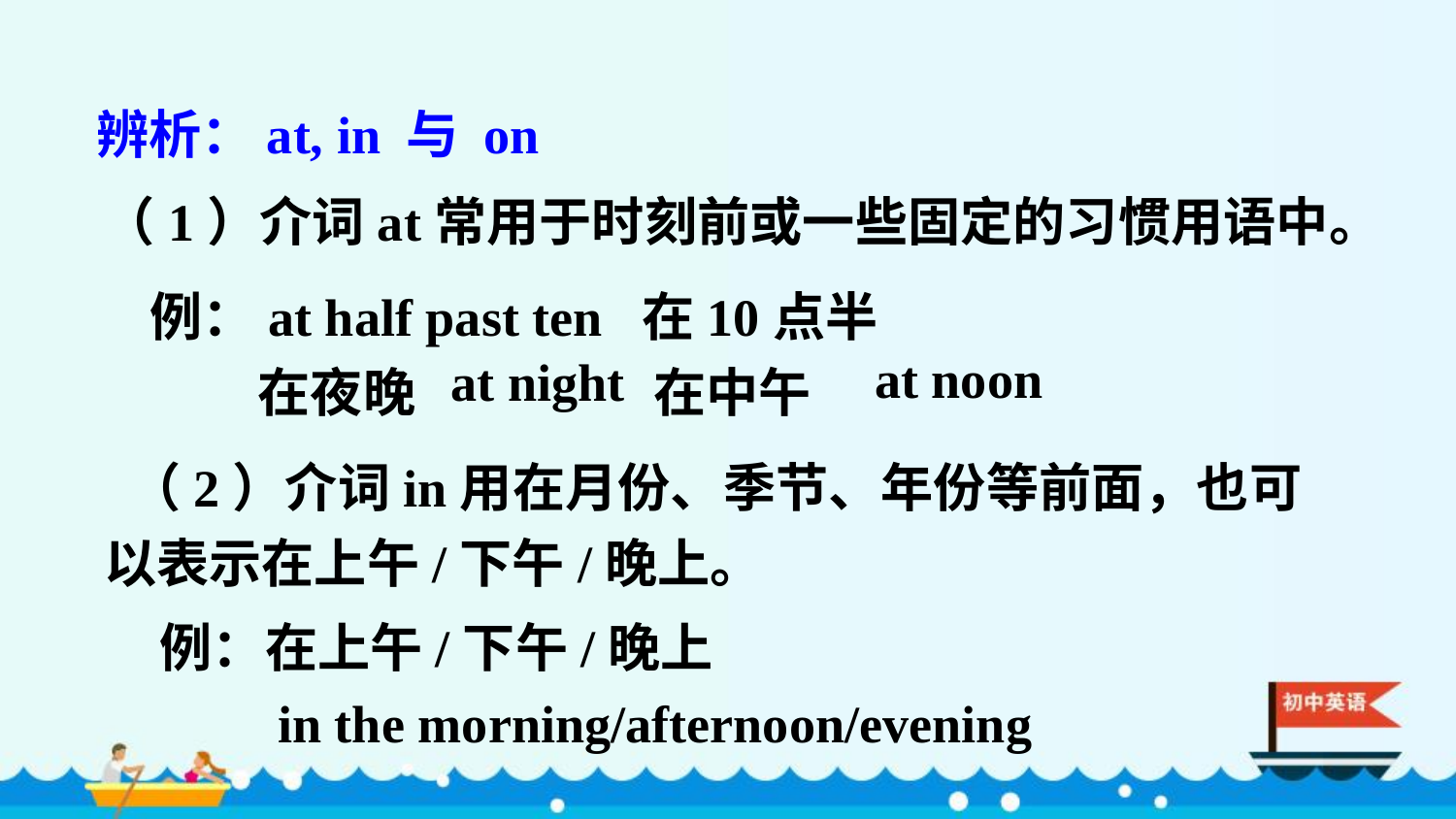

辨析：at, in 与 on
（1）介词at常用于时刻前或一些固定的习惯用语中。
例：at half past ten  在10点半
        在夜晚                    在中午
at noon
at night
 （2）介词in用在月份、季节、年份等前面，也可以表示在上午/下午/晚上。
例：在上午/下午/晚上
         in the morning/afternoon/evening